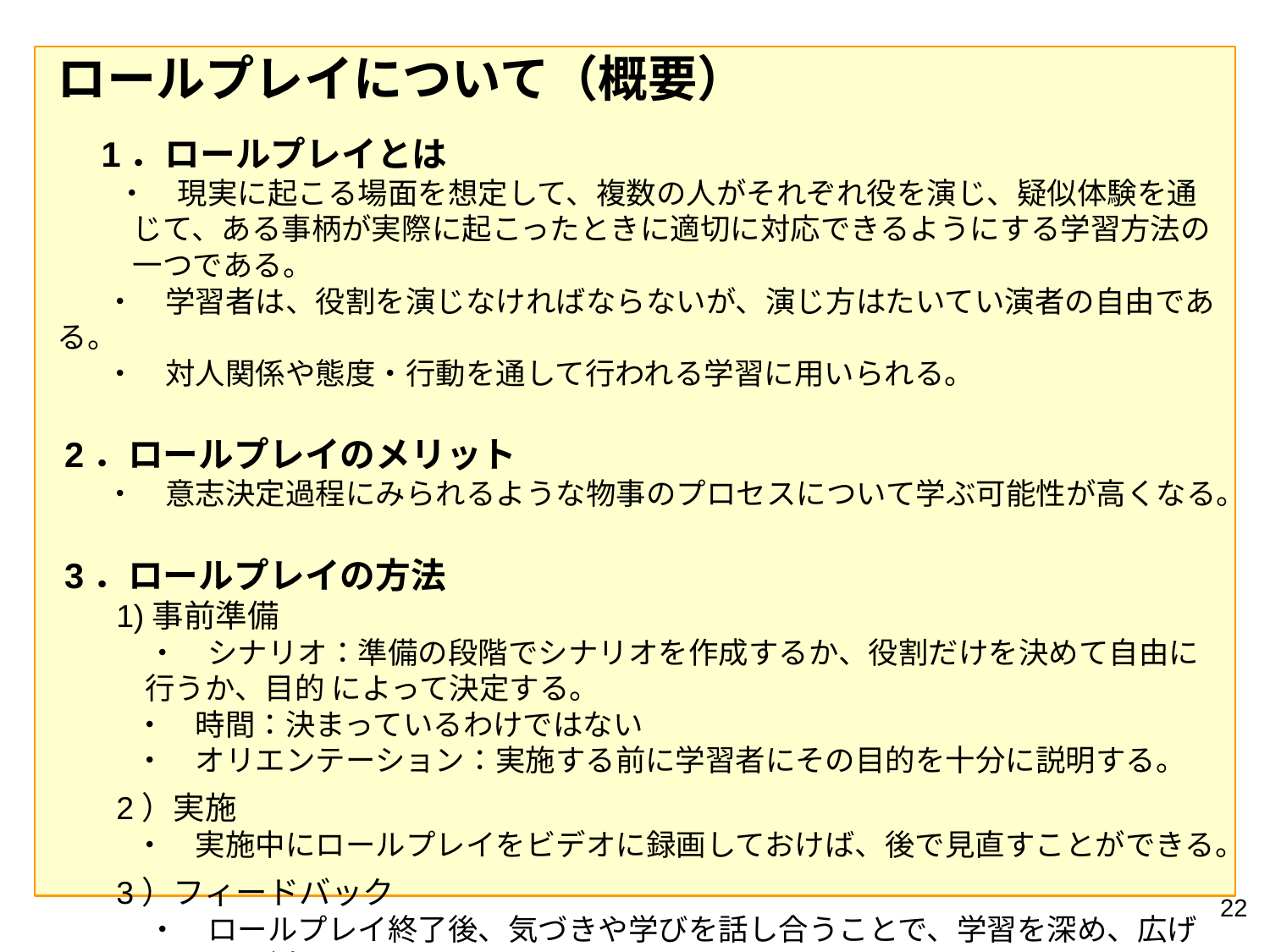

ロールプレイについて（概要）

　1．ロールプレイとは
　　・　現実に起こる場面を想定して、複数の人がそれぞれ役を演じ、疑似体験を通じて、ある事柄が実際に起こったときに適切に対応できるようにする学習方法の一つである。
　　・　学習者は、役割を演じなければならないが、演じ方はたいてい演者の自由である。
　　・　対人関係や態度・行動を通して行われる学習に用いられる。

  2．ロールプレイのメリット
　　・　意志決定過程にみられるような物事のプロセスについて学ぶ可能性が高くなる。

  3．ロールプレイの方法
　　1)事前準備
　　　・　シナリオ：準備の段階でシナリオを作成するか、役割だけを決めて自由に行うか、目的 によって決定する。
　　　・　時間：決まっているわけではない
　　　・　オリエンテーション：実施する前に学習者にその目的を十分に説明する。

　　2）実施
　　　・　実施中にロールプレイをビデオに録画しておけば、後で見直すことができる。

　　3）フィードバック
　　　・　ロールプレイ終了後、気づきや学びを話し合うことで、学習を深め、広げることが大切
22